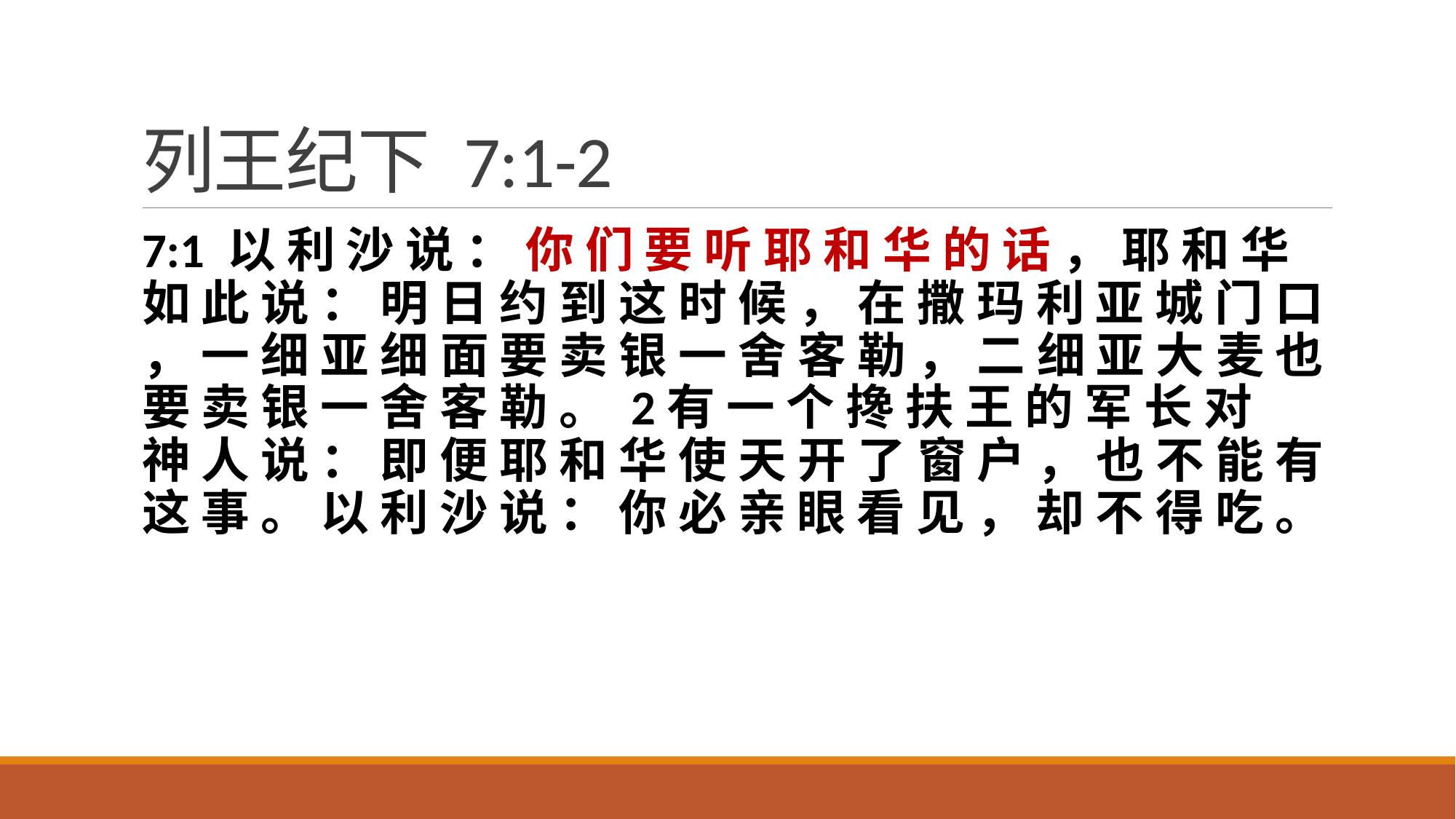

# 列王纪下 7:1-2
7:1 以 利 沙 说 ： 你 们 要 听 耶 和 华 的 话 ， 耶 和 华 如 此 说 ： 明 日 约 到 这 时 候 ， 在 撒 玛 利 亚 城 门 口 ， 一 细 亚 细 面 要 卖 银 一 舍 客 勒 ， 二 细 亚 大 麦 也 要 卖 银 一 舍 客 勒 。 2有 一 个 搀 扶 王 的 军 长 对 　 神 人 说 ： 即 便 耶 和 华 使 天 开 了 窗 户 ， 也 不 能 有 这 事 。 以 利 沙 说 ： 你 必 亲 眼 看 见 ， 却 不 得 吃 。